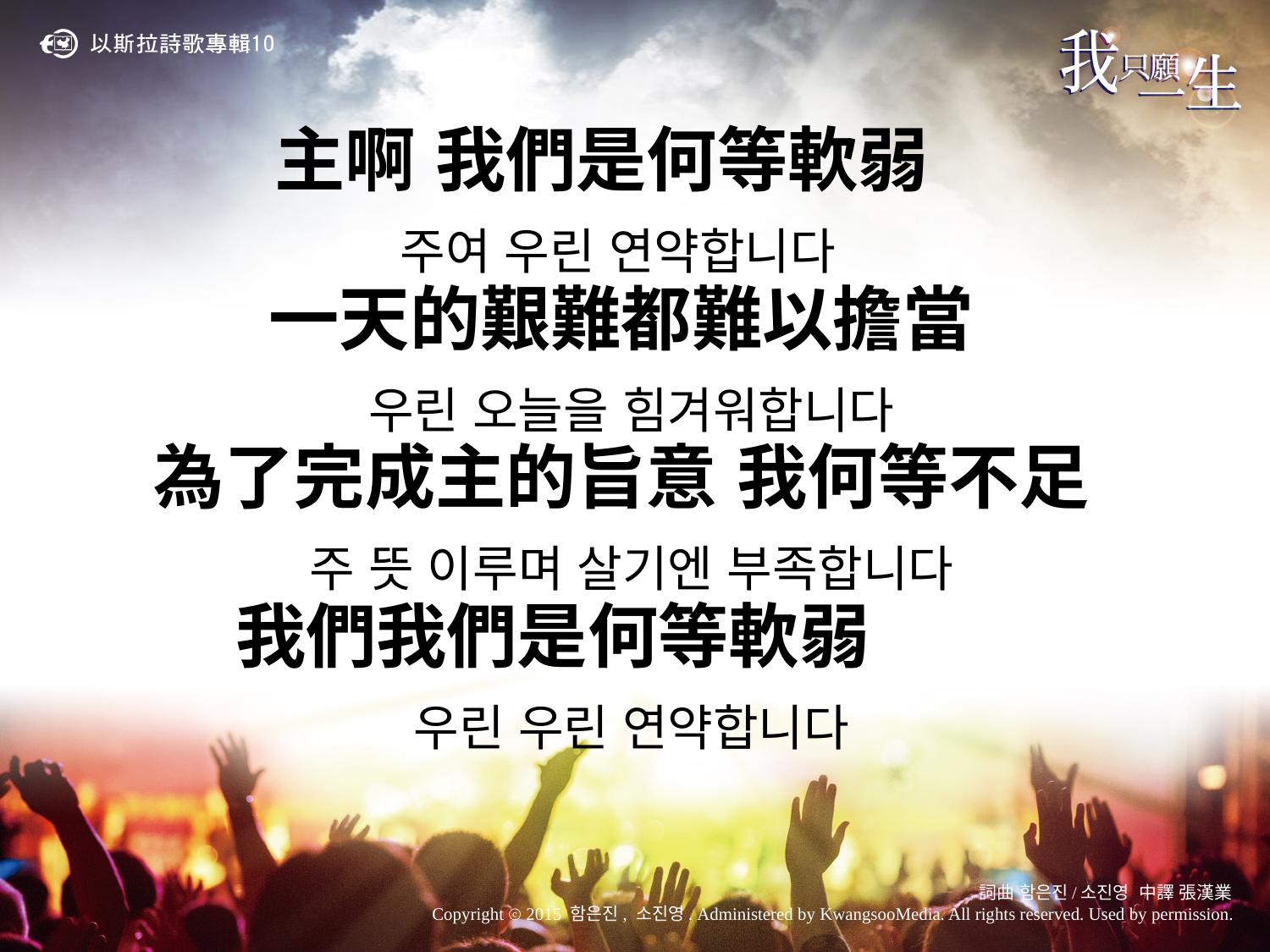

主啊 我們是何等軟弱
주여 우린 연약합니다
一天的艱難都難以擔當
우린 오늘을 힘겨워합니다
為了完成主的旨意 我何等不足
주 뜻 이루며 살기엔 부족합니다
我們我們是何等軟弱
우린 우린 연약합니다
詞曲 함은진/소진영  中譯 張漢業
Copyright ⓒ 2015 함은진, 소진영. Administered by KwangsooMedia. All rights reserved. Used by permission.